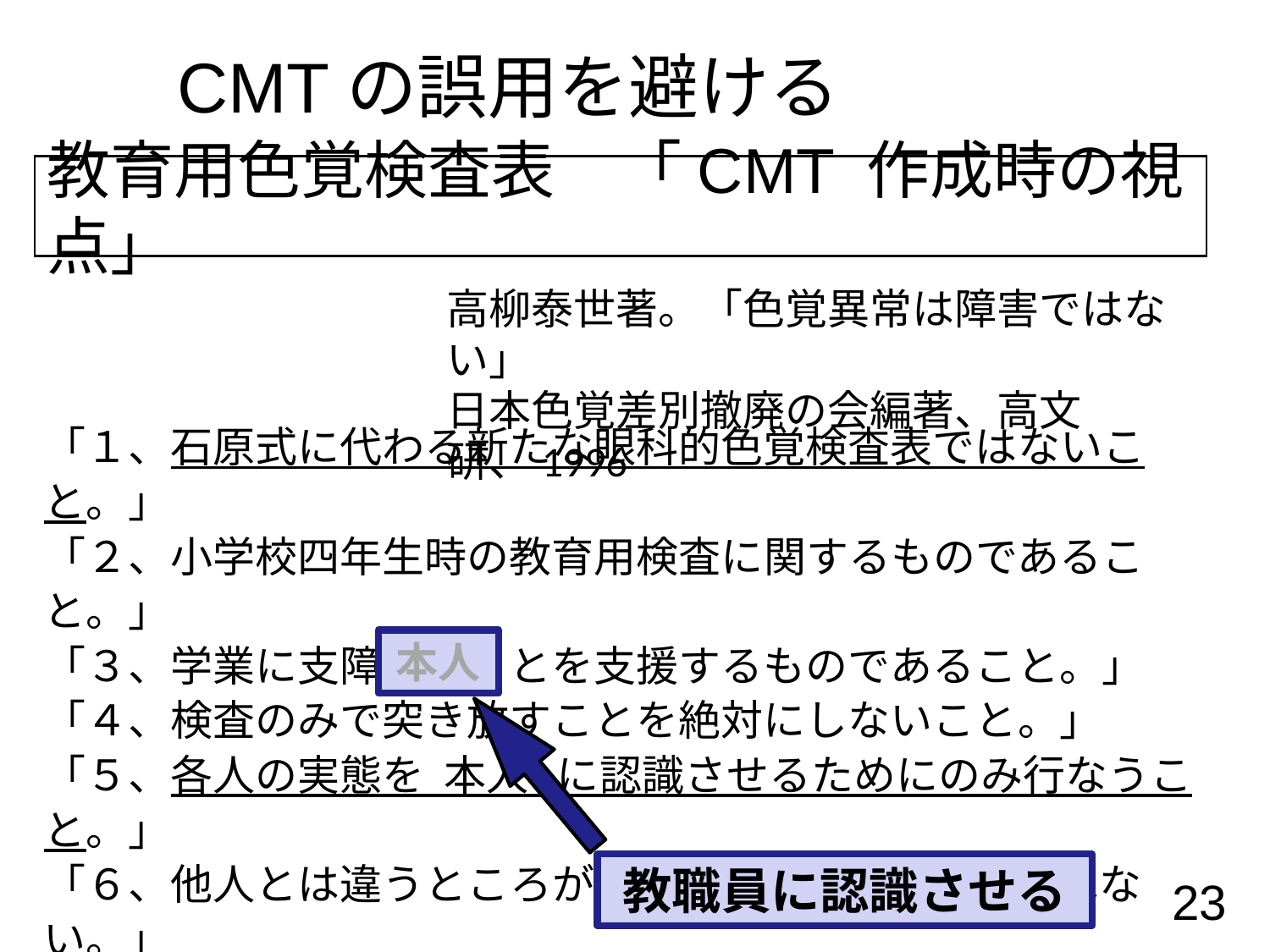

CMTの誤用を避ける
教育用色覚検査表　「CMT 作成時の視点」
高柳泰世著。「色覚異常は障害ではない」
日本色覚差別撤廃の会編著、高文研、1996
「１、石原式に代わる新たな眼科的色覚検査表ではないこと。」
「２、小学校四年生時の教育用検査に関するものであること。」
「３、学業に支障なきことを支援するものであること。」
「４、検査のみで突き放すことを絶対にしないこと。」
「５、各人の実態を  本人   に認識させるためにのみ行なうこと。」
「６、他人とは違うところがあるが大きなハンディではない。」
「７．教材その他の資料での色使用に関する教育上の総括的指針
　　を明示すること。」
本人

教職員に認識させる
23